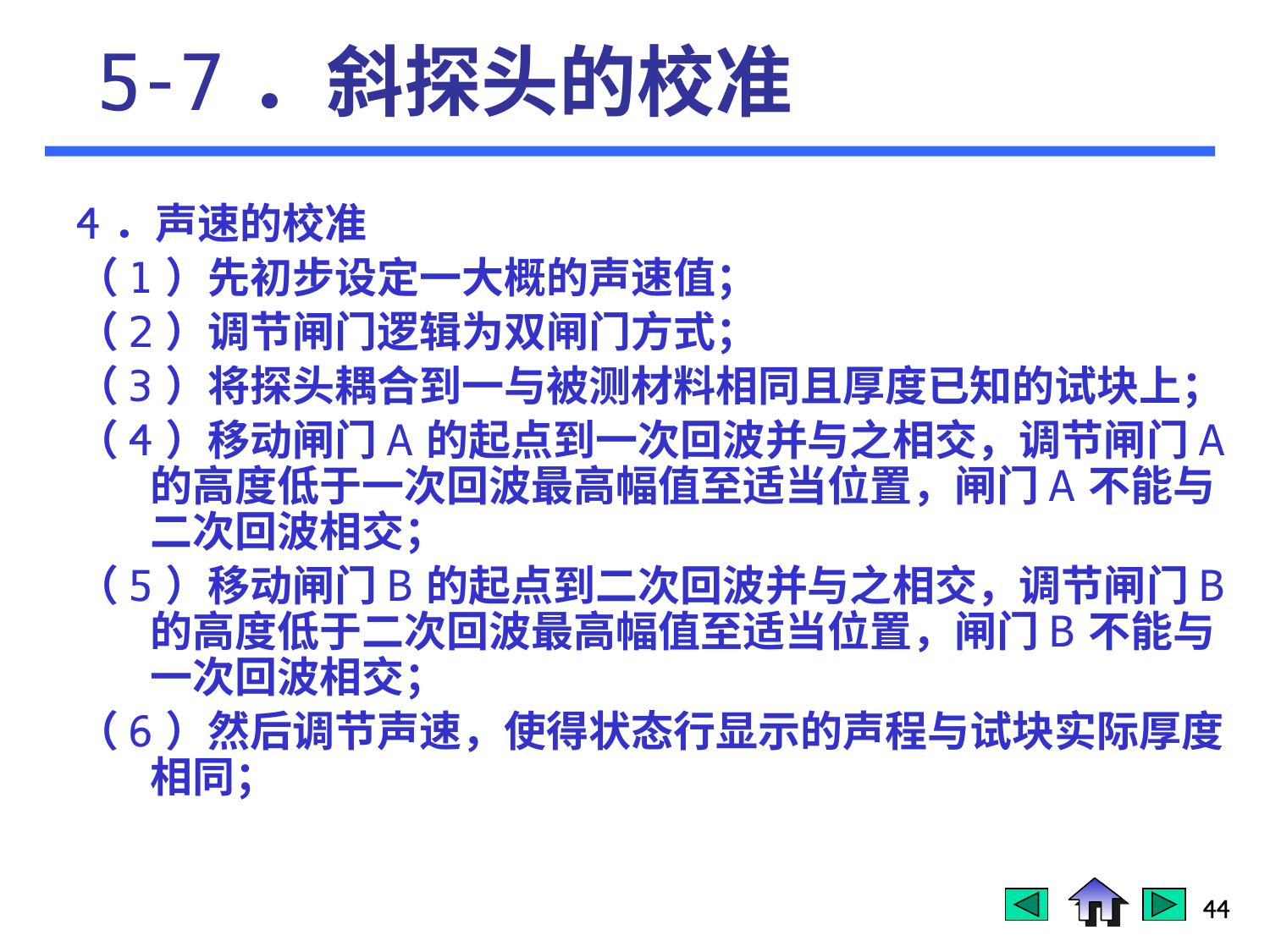

# 5-7．斜探头的校准
4．声速的校准
（1）先初步设定一大概的声速值；
（2）调节闸门逻辑为双闸门方式；
（3）将探头耦合到一与被测材料相同且厚度已知的试块上；
（4）移动闸门A的起点到一次回波并与之相交，调节闸门A的高度低于一次回波最高幅值至适当位置，闸门A不能与二次回波相交；
（5）移动闸门B的起点到二次回波并与之相交，调节闸门B的高度低于二次回波最高幅值至适当位置，闸门B不能与一次回波相交；
（6）然后调节声速，使得状态行显示的声程与试块实际厚度相同；
44